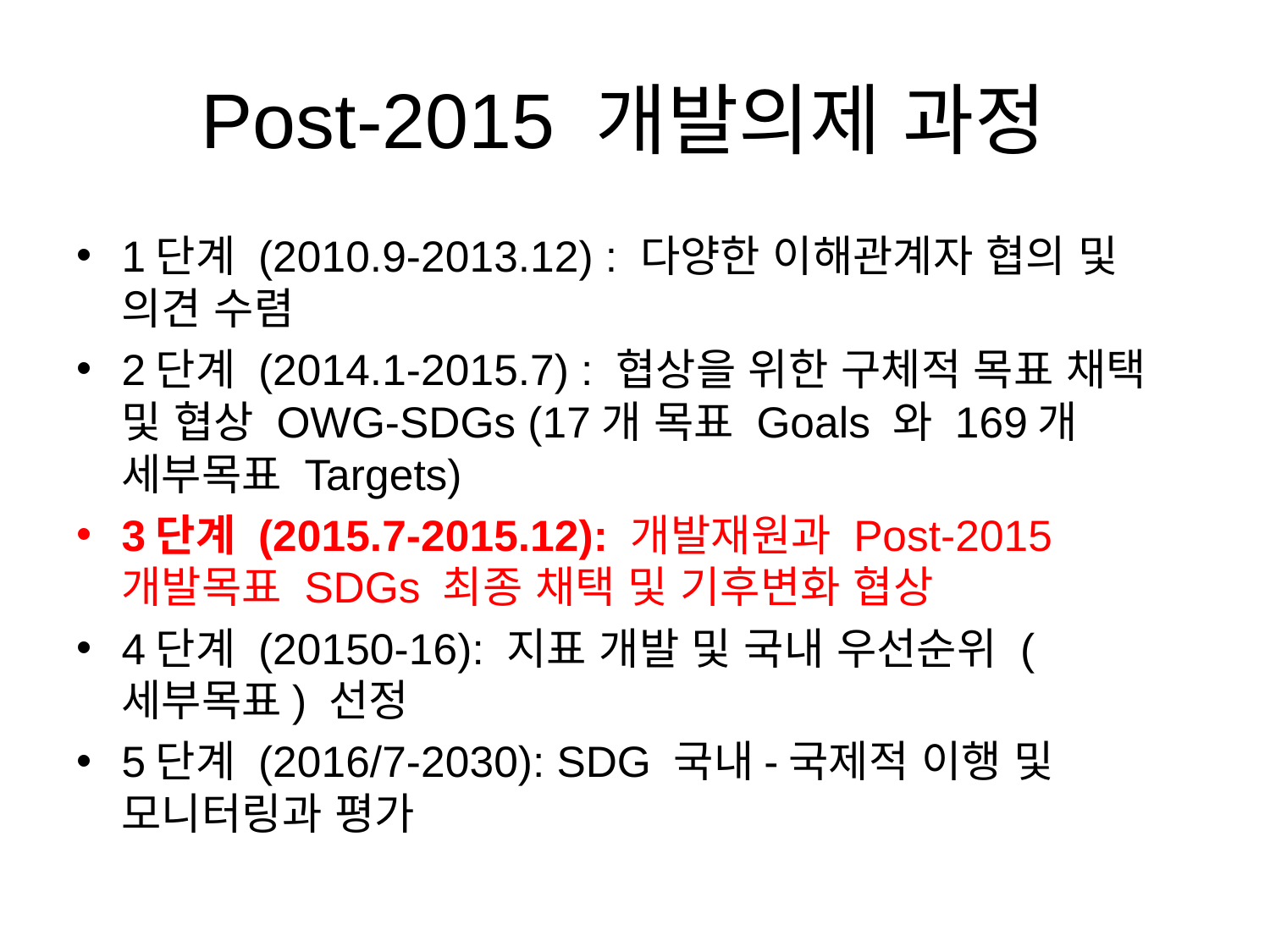

# Post-2015 개발의제 과정
1단계 (2010.9-2013.12) : 다양한 이해관계자 협의 및 의견 수렴
2단계 (2014.1-2015.7) : 협상을 위한 구체적 목표 채택 및 협상 OWG-SDGs (17개 목표 Goals 와 169개 세부목표 Targets)
3단계 (2015.7-2015.12): 개발재원과 Post-2015 개발목표 SDGs 최종 채택 및 기후변화 협상
4단계 (20150-16): 지표 개발 및 국내 우선순위 (세부목표) 선정
5단계 (2016/7-2030): SDG 국내-국제적 이행 및 모니터링과 평가